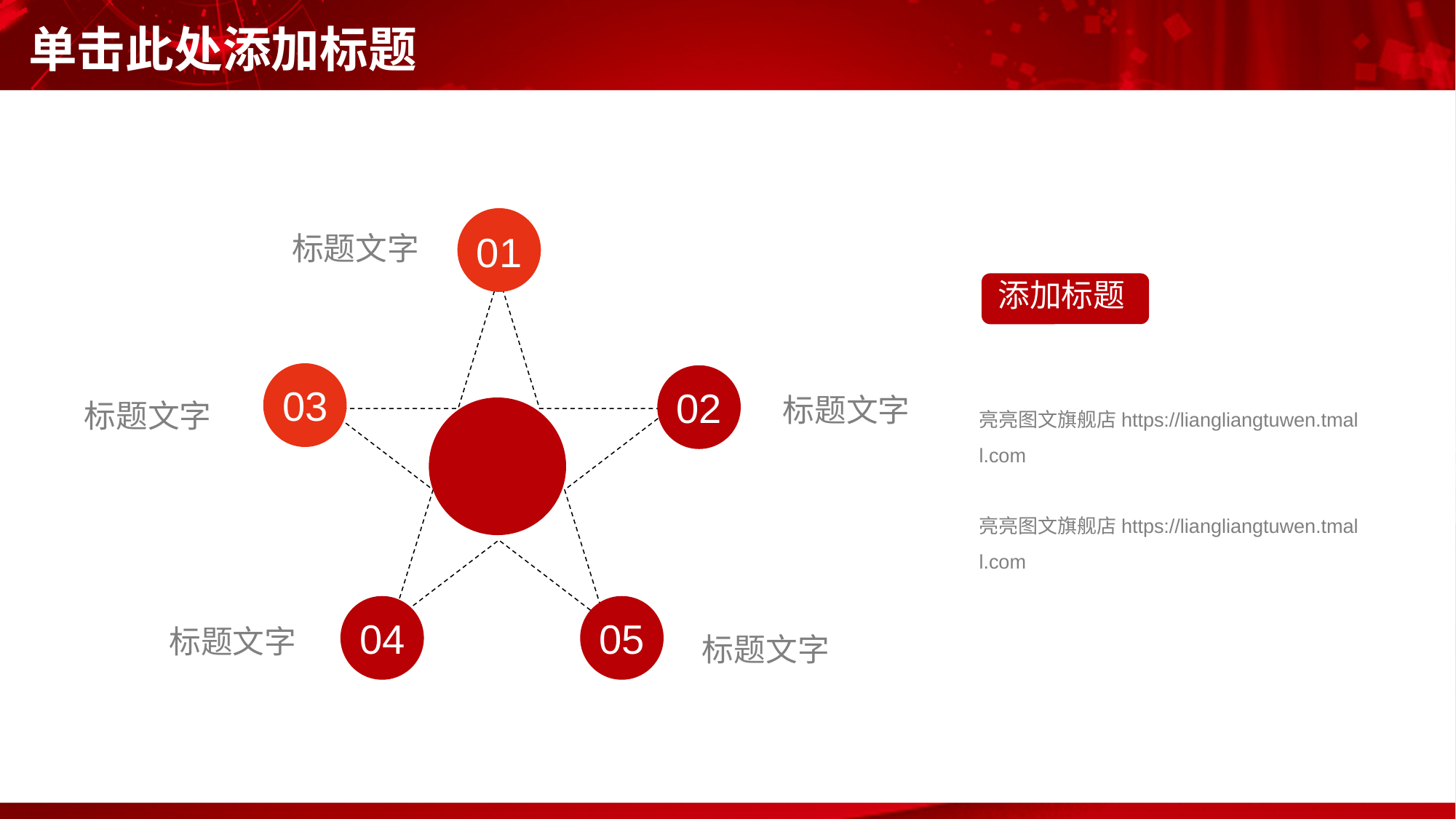

# 单击此处添加标题

01
标题文字

03

02
标题文字
标题文字

标题
文字

04

05
标题文字
标题文字
添加标题

 亮亮图文旗舰店https://liangliangtuwen.tmall.com
 亮亮图文旗舰店https://liangliangtuwen.tmall.com